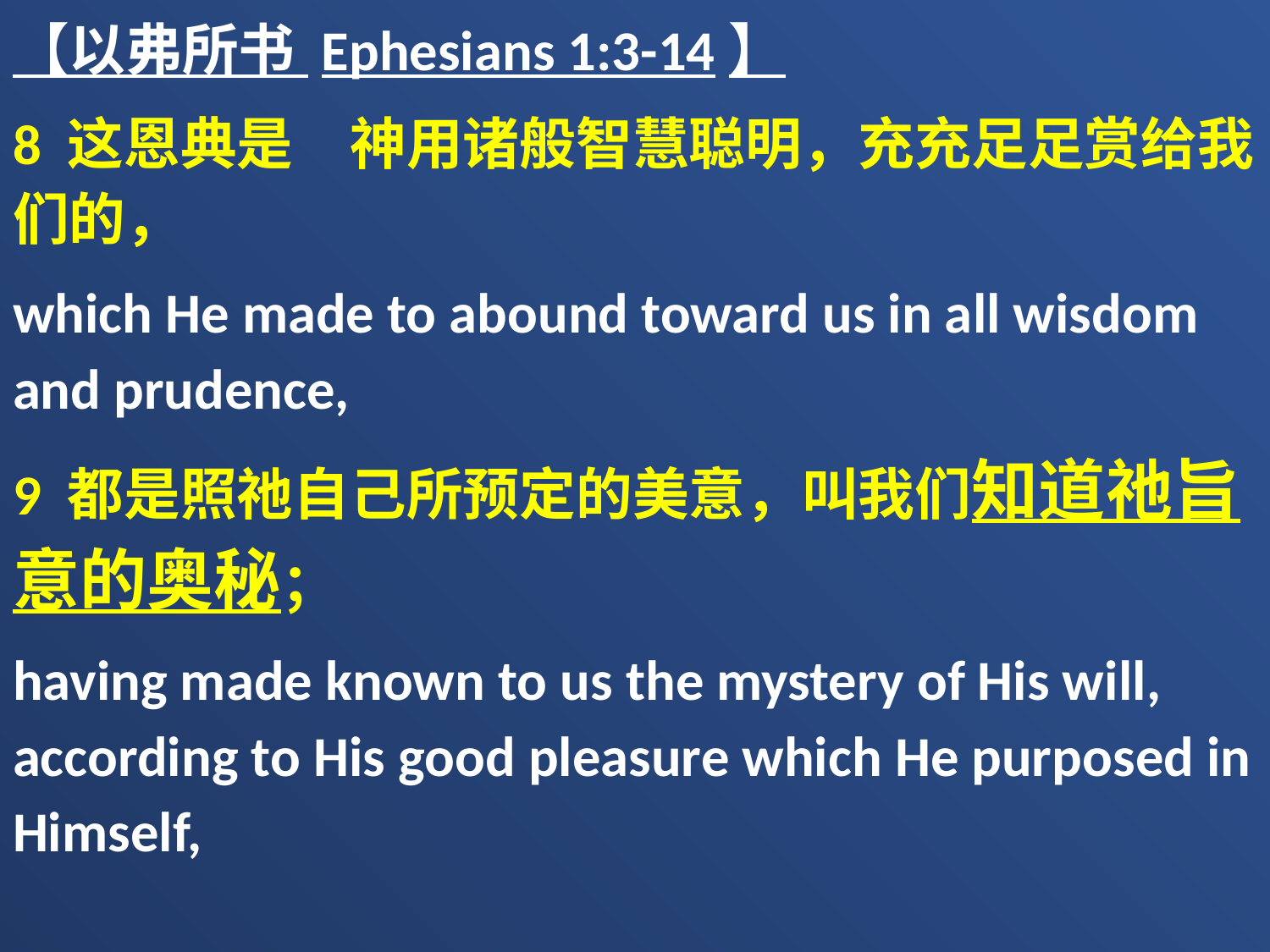

【以弗所书 Ephesians 1:3-14】
8 这恩典是　神用诸般智慧聪明，充充足足赏给我们的，
which He made to abound toward us in all wisdom and prudence,
9 都是照祂自己所预定的美意，叫我们知道祂旨意的奥秘；
having made known to us the mystery of His will, according to His good pleasure which He purposed in Himself,